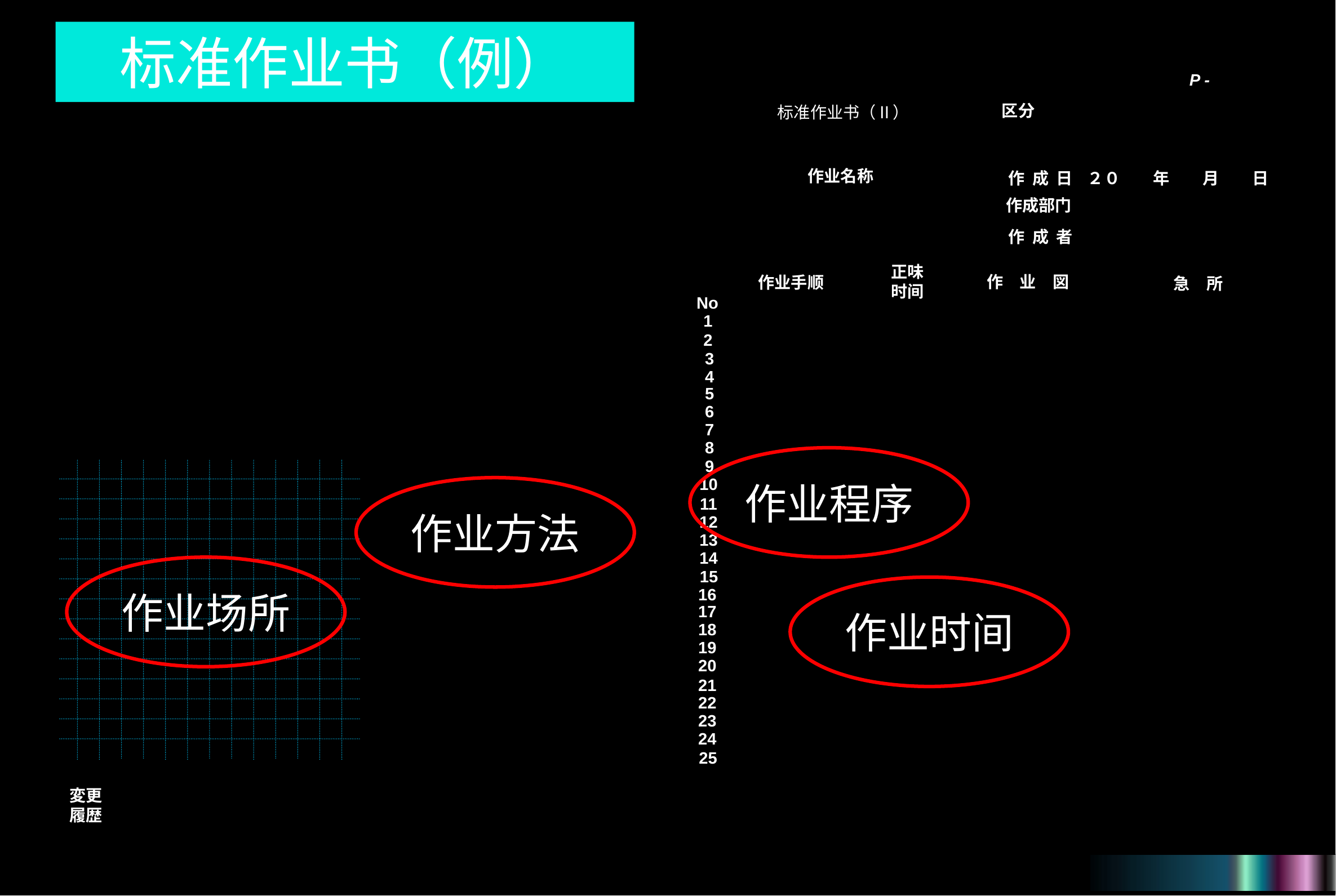

标准作业书（例）
P -

区分
标准作业书（Ⅰ）

作业名称

作  成  日
２０　　年　　月　　日
作成部门
作  成  者

余裕率

正味时间
（分）

（％）

疲労
职场
作业
用达
标准时间
（分）

作业の概要　（制约条件）
作业环境／レイアウト

変更履歴
年　月　日
変更理由
変更箇所
记録

P -

区分
标准作业书（Ⅱ）

作业名称

作  成  日
２０　　年　　月　　日
作成部门
作  成  者

正味
时间
作　业　図
作业手顺
急　所

No

1

2

3

4

5

6
7

8

9

10

11

12

13

14

15

16

17
18

19

20

21

22

23
24

25
作业程序
作业方法
作业场所
作业时间